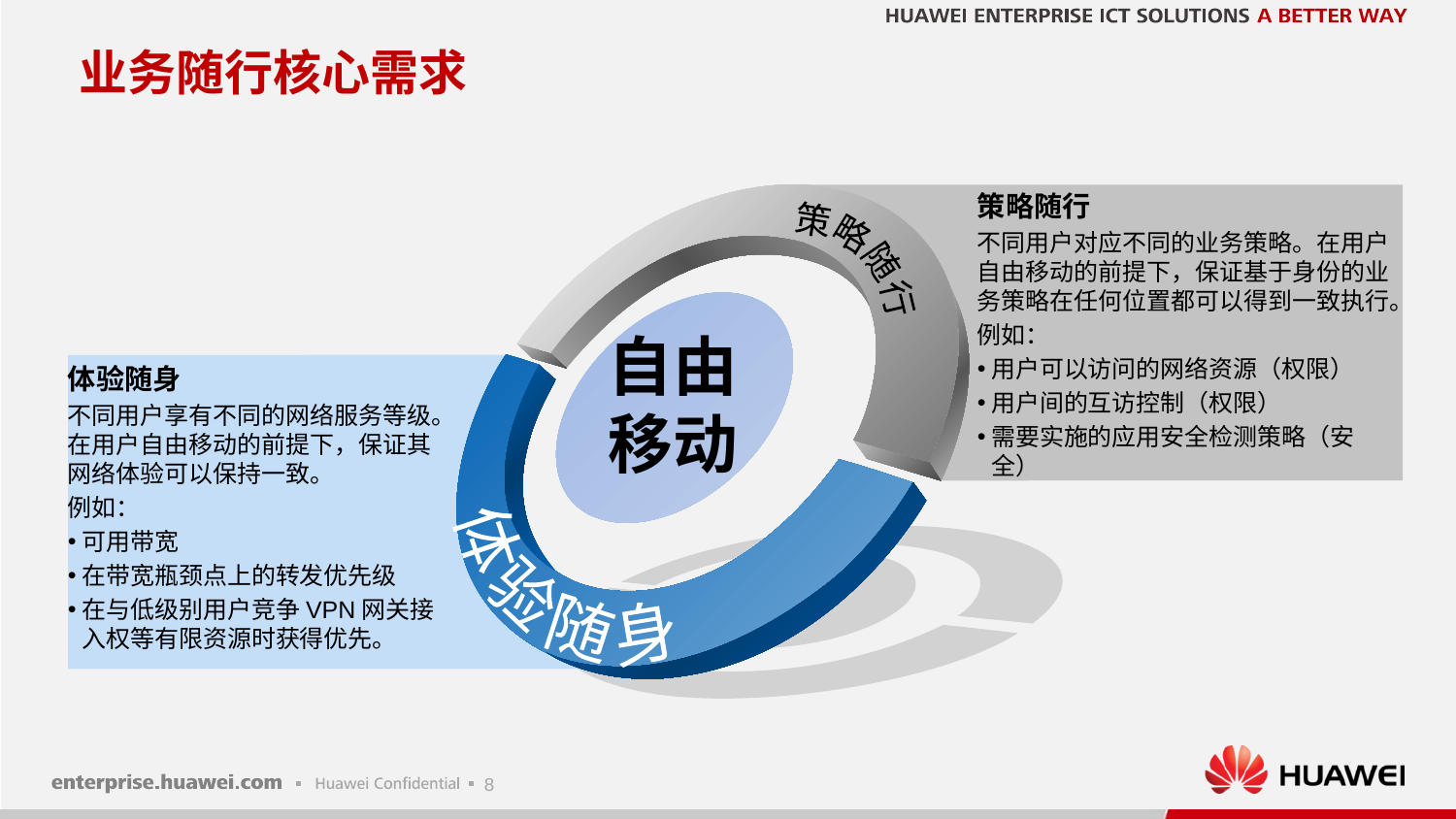

# 业务随行核心需求

策略随行
体验随身

策略随行
不同用户对应不同的业务策略。在用户自由移动的前提下，保证基于身份的业务策略在任何位置都可以得到一致执行。
例如：
用户可以访问的网络资源（权限）
用户间的互访控制（权限）
需要实施的应用安全检测策略（安全）

自由移动

体验随身
不同用户享有不同的网络服务等级。在用户自由移动的前提下，保证其网络体验可以保持一致。
例如：
可用带宽
在带宽瓶颈点上的转发优先级
在与低级别用户竞争VPN网关接入权等有限资源时获得优先。